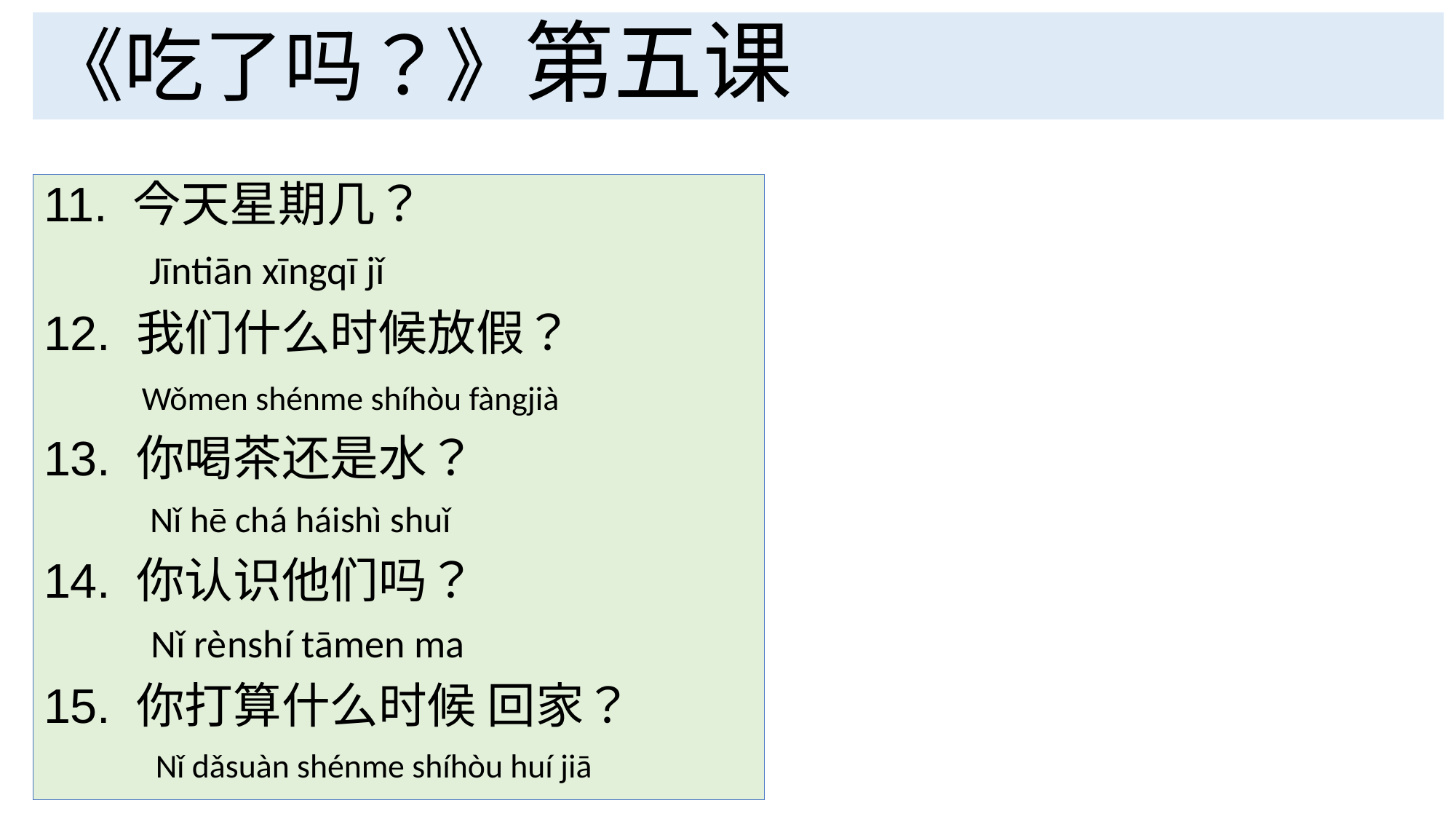

# 《吃了吗？》第五课
11. 今天星期几？
           Jīntiān xīngqī jǐ
12. 我们什么时候放假？
           Wǒmen shénme shíhòu fàngjià
13. 你喝茶还是水？
             Nǐ hē chá háishì shuǐ
14. 你认识他们吗？
            Nǐ rènshí tāmen ma
15. 你打算什么时候 回家？
               Nǐ dǎsuàn shénme shíhòu huí jiā